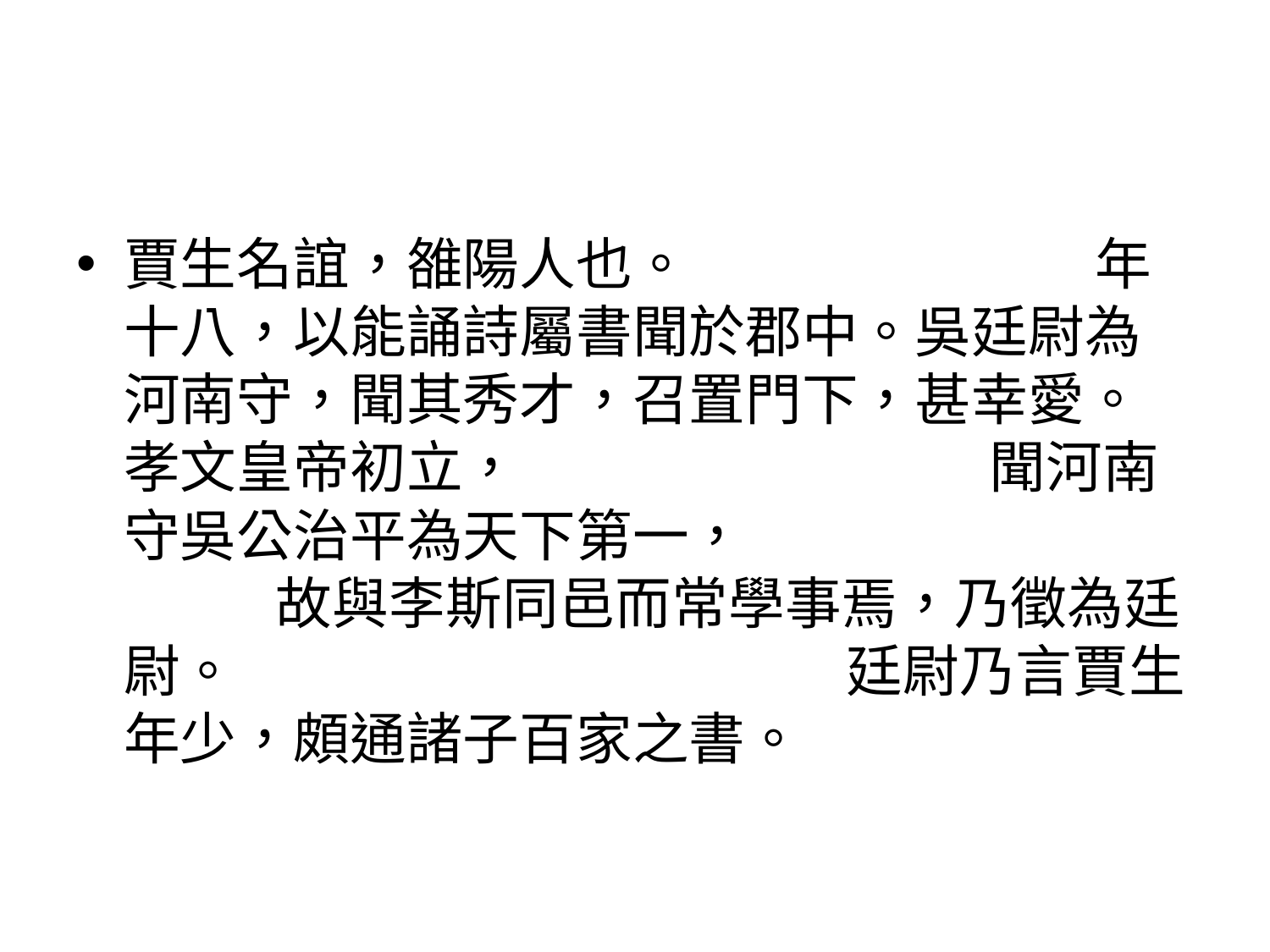

#
賈生名誼，雒陽人也。                                年十八，以能誦詩屬書聞於郡中。吳廷尉為河南守，聞其秀才，召置門下，甚幸愛。孝文皇帝初立，                                     聞河南守吳公治平為天下第一，                                                故與李斯同邑而常學事焉，乃徵為廷尉。                                                廷尉乃言賈生年少，頗通諸子百家之書。